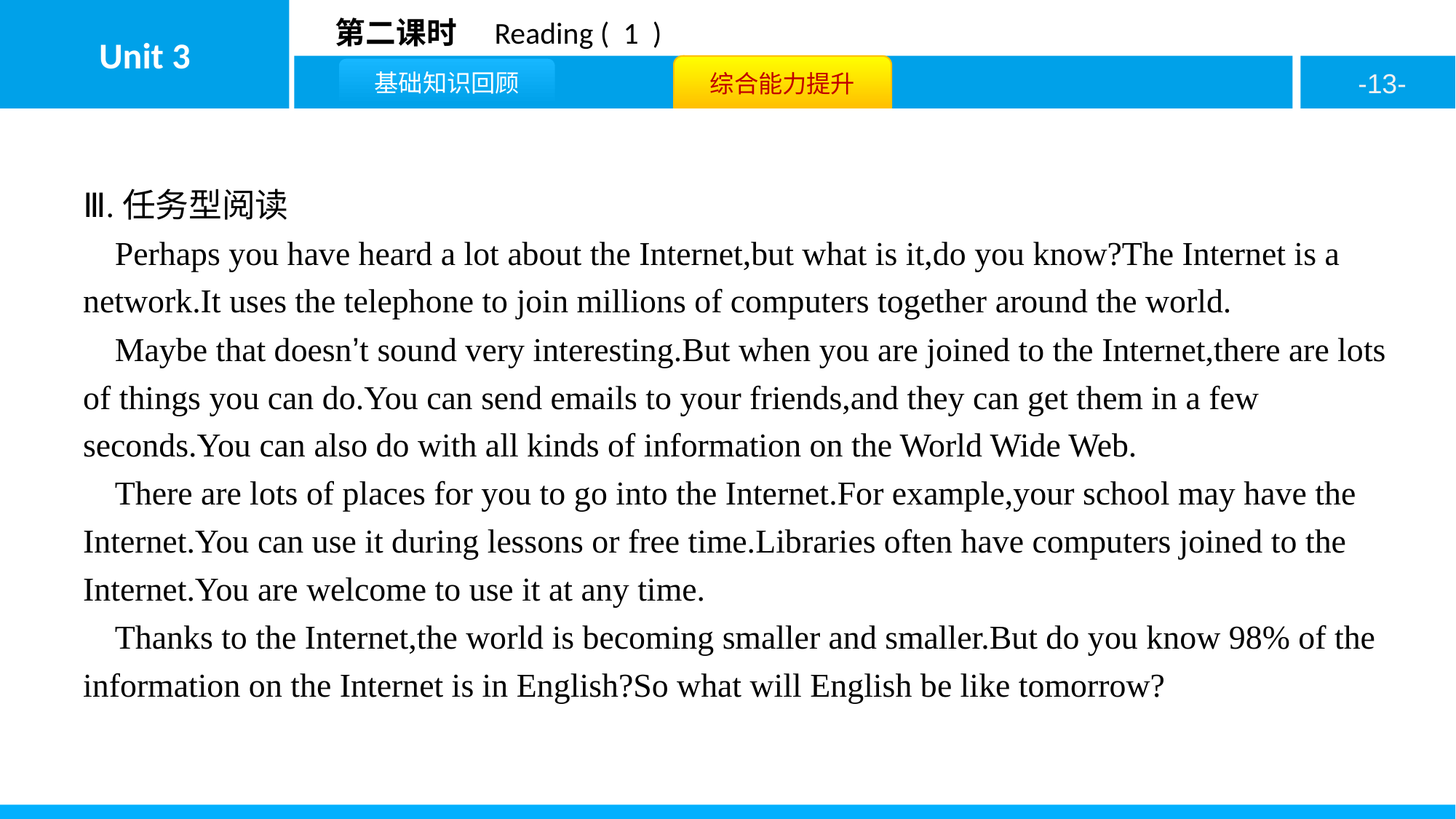

Ⅲ.任务型阅读
Perhaps you have heard a lot about the Internet,but what is it,do you know?The Internet is a network.It uses the telephone to join millions of computers together around the world.
Maybe that doesn’t sound very interesting.But when you are joined to the Internet,there are lots of things you can do.You can send emails to your friends,and they can get them in a few seconds.You can also do with all kinds of information on the World Wide Web.
There are lots of places for you to go into the Internet.For example,your school may have the Internet.You can use it during lessons or free time.Libraries often have computers joined to the Internet.You are welcome to use it at any time.
Thanks to the Internet,the world is becoming smaller and smaller.But do you know 98% of the information on the Internet is in English?So what will English be like tomorrow?